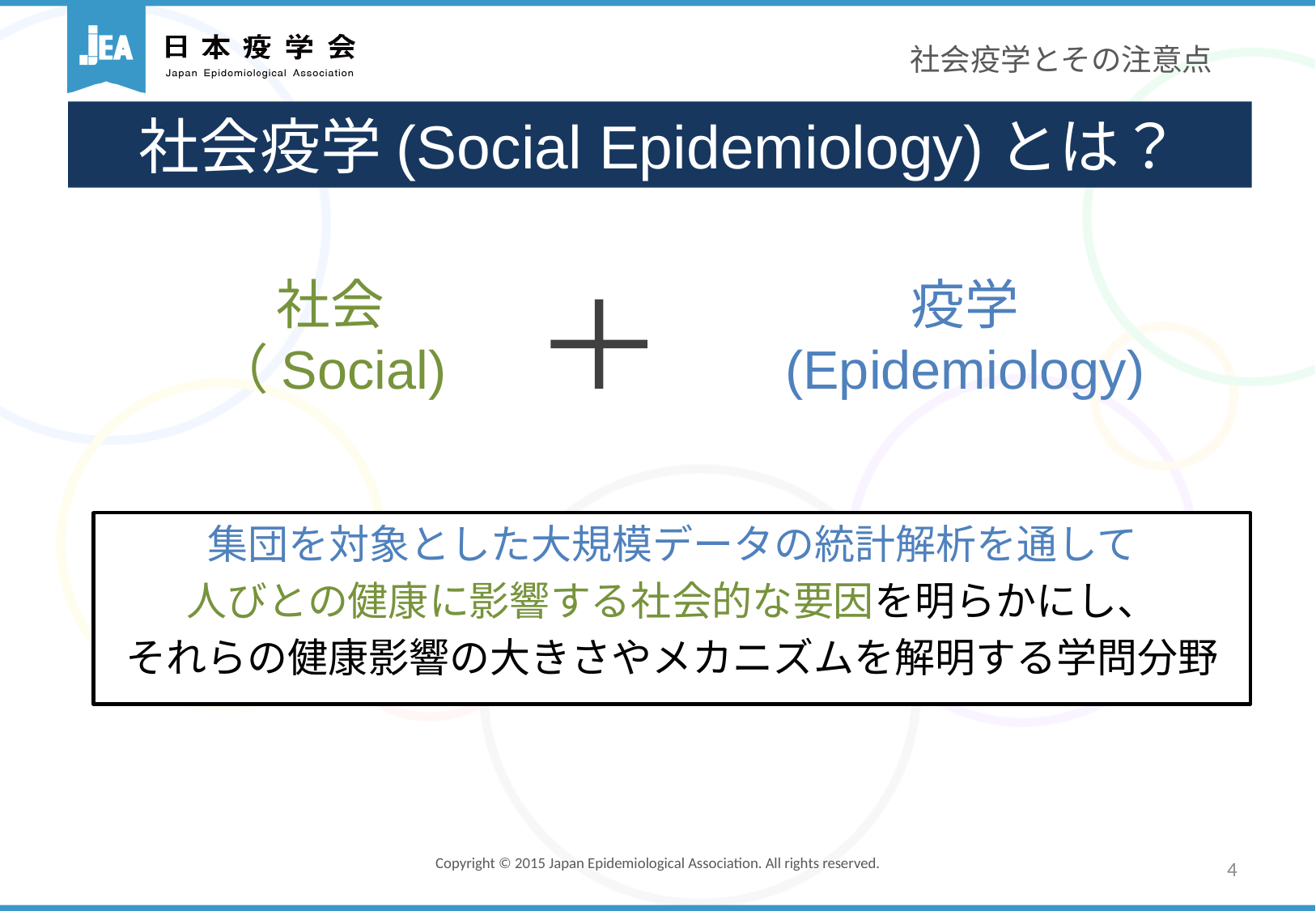

社会疫学とその注意点
社会疫学(Social Epidemiology)とは？
社会
（Social)
疫学
(Epidemiology)

集団を対象とした大規模データの統計解析を通して
人びとの健康に影響する社会的な要因を明らかにし、
それらの健康影響の大きさやメカニズムを解明する学問分野
4